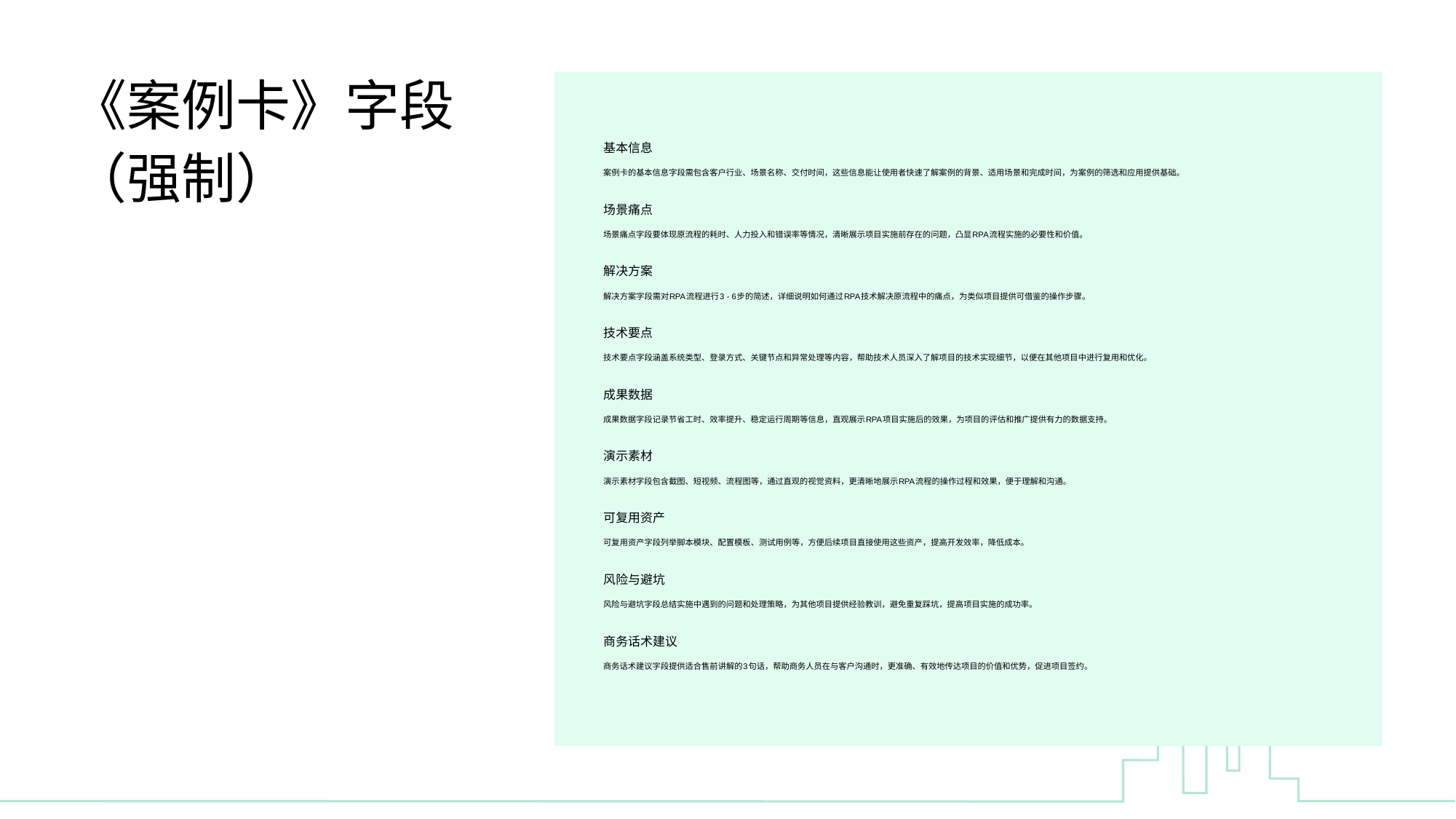

《案例卡》字段（强制）

基本信息
案例卡的基本信息字段需包含客户行业、场景名称、交付时间，这些信息能让使用者快速了解案例的背景、适用场景和完成时间，为案例的筛选和应用提供基础。
场景痛点
场景痛点字段要体现原流程的耗时、人力投入和错误率等情况，清晰展示项目实施前存在的问题，凸显RPA流程实施的必要性和价值。
解决方案
解决方案字段需对RPA流程进行3 - 6步的简述，详细说明如何通过RPA技术解决原流程中的痛点，为类似项目提供可借鉴的操作步骤。
技术要点
技术要点字段涵盖系统类型、登录方式、关键节点和异常处理等内容，帮助技术人员深入了解项目的技术实现细节，以便在其他项目中进行复用和优化。
成果数据
成果数据字段记录节省工时、效率提升、稳定运行周期等信息，直观展示RPA项目实施后的效果，为项目的评估和推广提供有力的数据支持。
演示素材
演示素材字段包含截图、短视频、流程图等，通过直观的视觉资料，更清晰地展示RPA流程的操作过程和效果，便于理解和沟通。
可复用资产
可复用资产字段列举脚本模块、配置模板、测试用例等，方便后续项目直接使用这些资产，提高开发效率，降低成本。
风险与避坑
风险与避坑字段总结实施中遇到的问题和处理策略，为其他项目提供经验教训，避免重复踩坑，提高项目实施的成功率。
商务话术建议
商务话术建议字段提供适合售前讲解的3句话，帮助商务人员在与客户沟通时，更准确、有效地传达项目的价值和优势，促进项目签约。